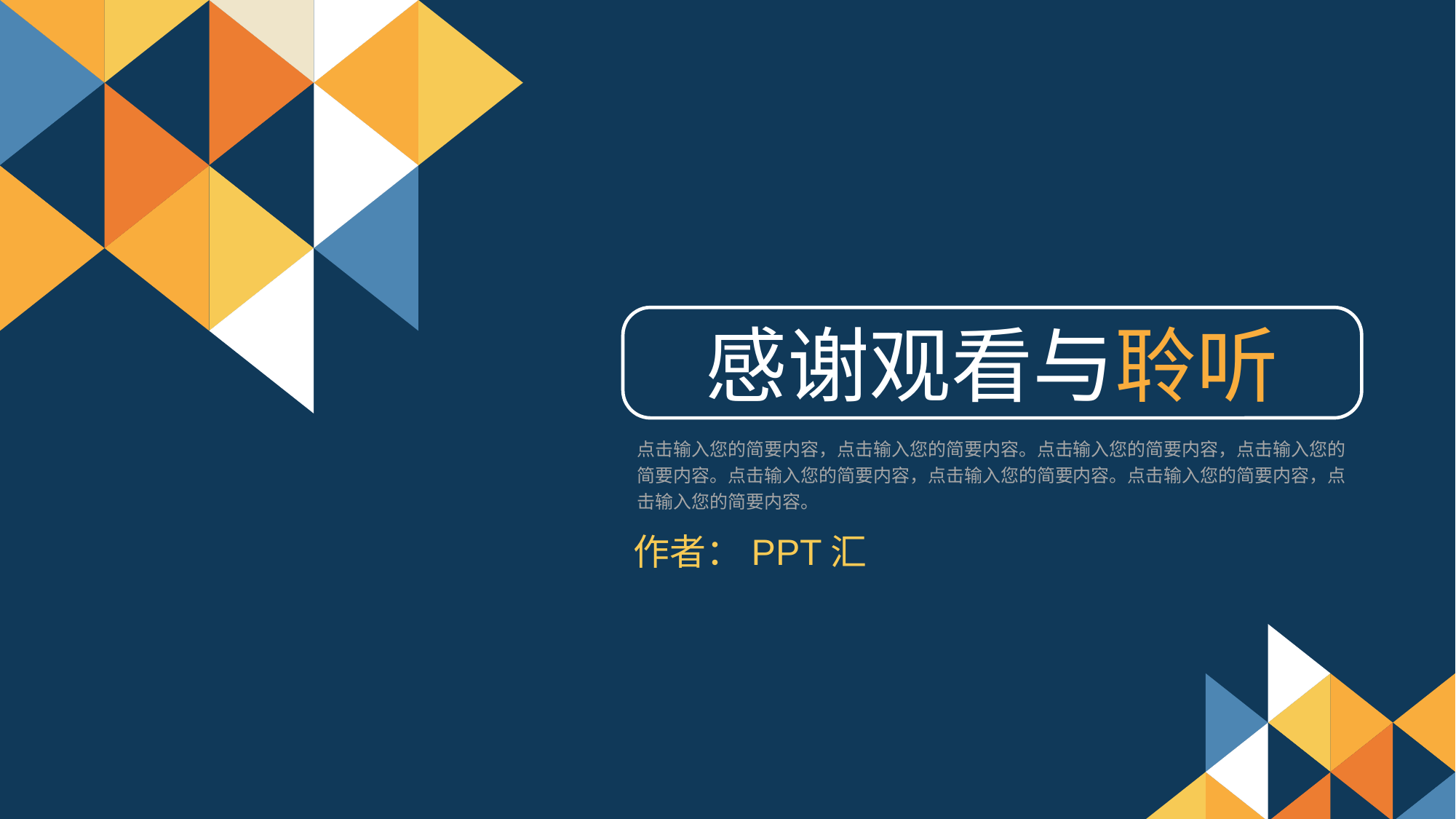

感谢观看与聆听
点击输入您的简要内容，点击输入您的简要内容。点击输入您的简要内容，点击输入您的简要内容。点击输入您的简要内容，点击输入您的简要内容。点击输入您的简要内容，点击输入您的简要内容。

作者：PPT汇